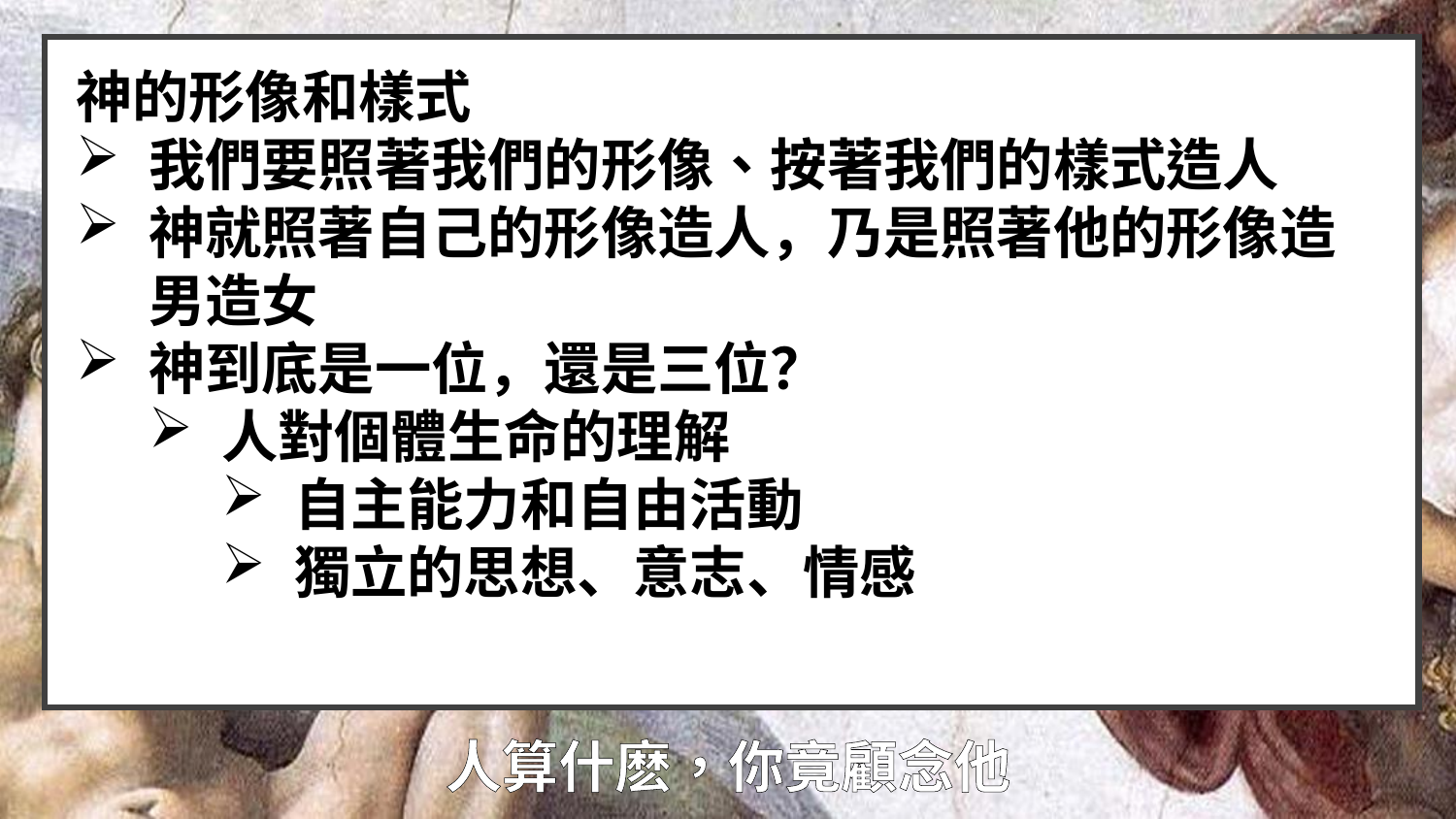

神的形像和樣式
我們要照著我們的形像、按著我們的樣式造人
神就照著自己的形像造人，乃是照著他的形像造男造女
神到底是一位，還是三位？
人對個體生命的理解
自主能力和自由活動
獨立的思想、意志、情感
# 人算什麽，你竟顧念他